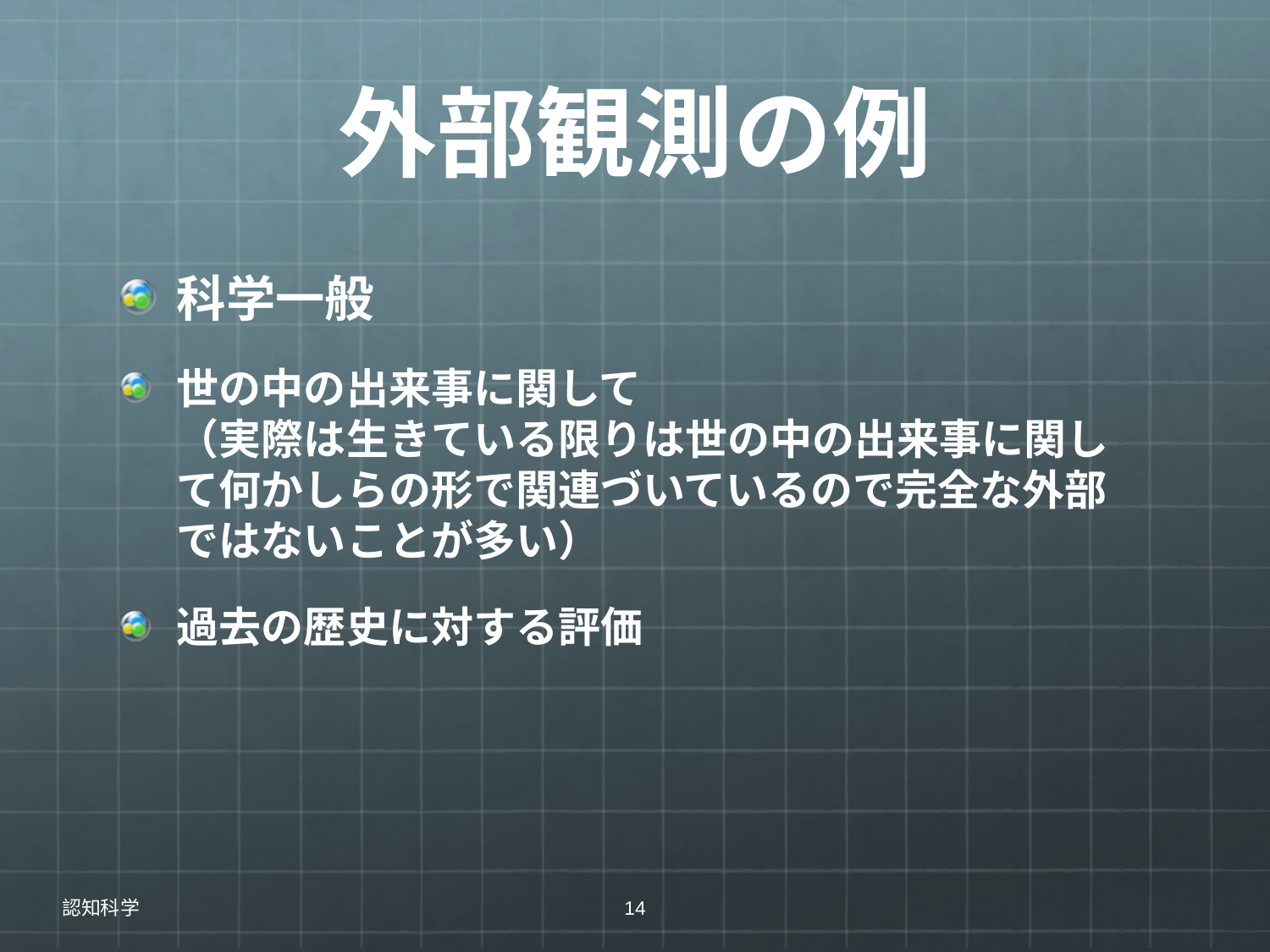

# 外部観測の例
科学一般
世の中の出来事に関して　
（実際は生きている限りは世の中の出来事に関して何かしらの形で関連づいているので完全な外部ではないことが多い）
過去の歴史に対する評価
認知科学
14